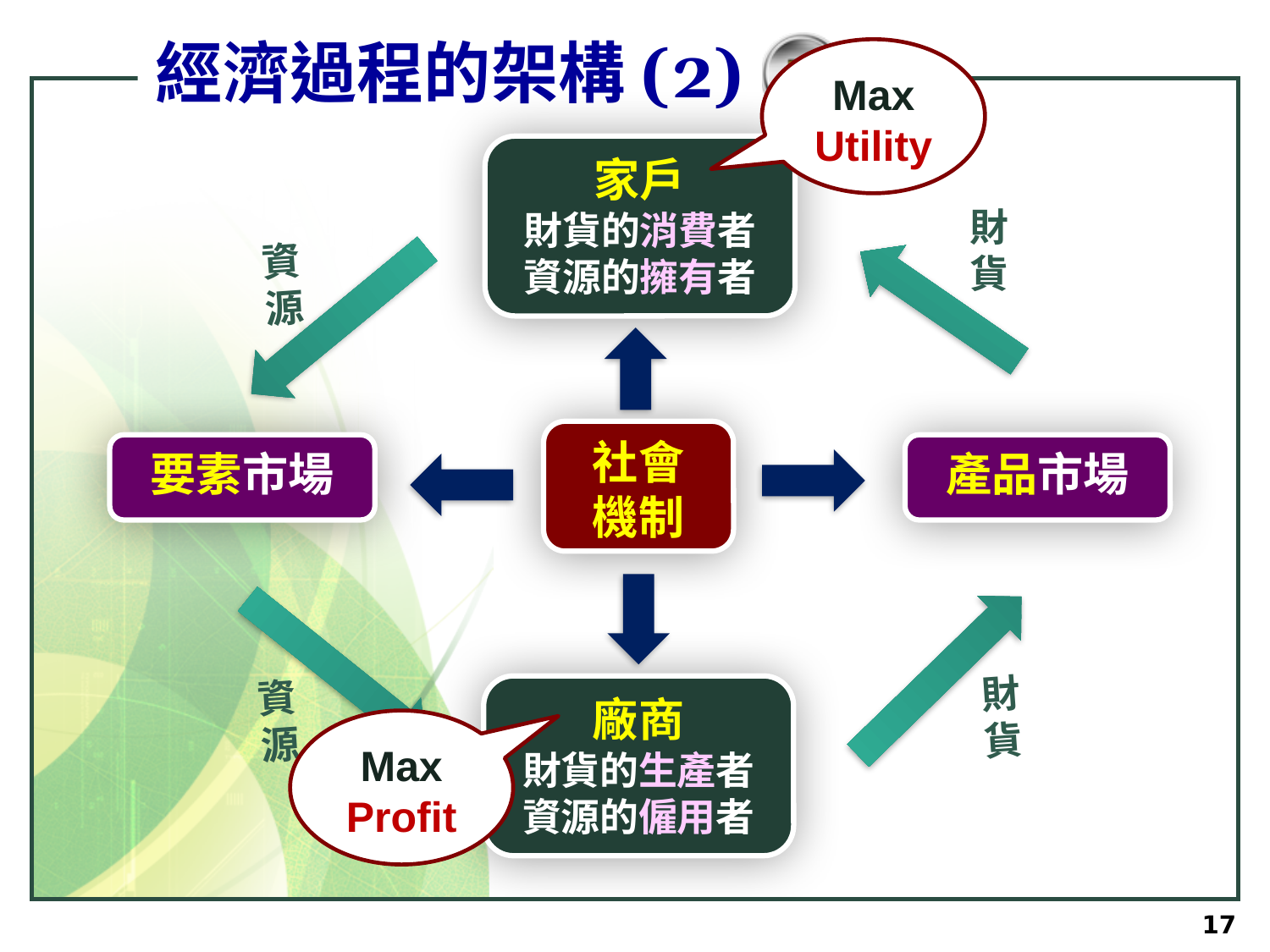

# 經濟過程的架構(2)
Max Utility
家戶
財貨的消費者
資源的擁有者
財
貨

資源

社會
機制

要素市場
產品市場

財
貨
資源
廠商
財貨的生產者
資源的僱用者
Max Profit
17